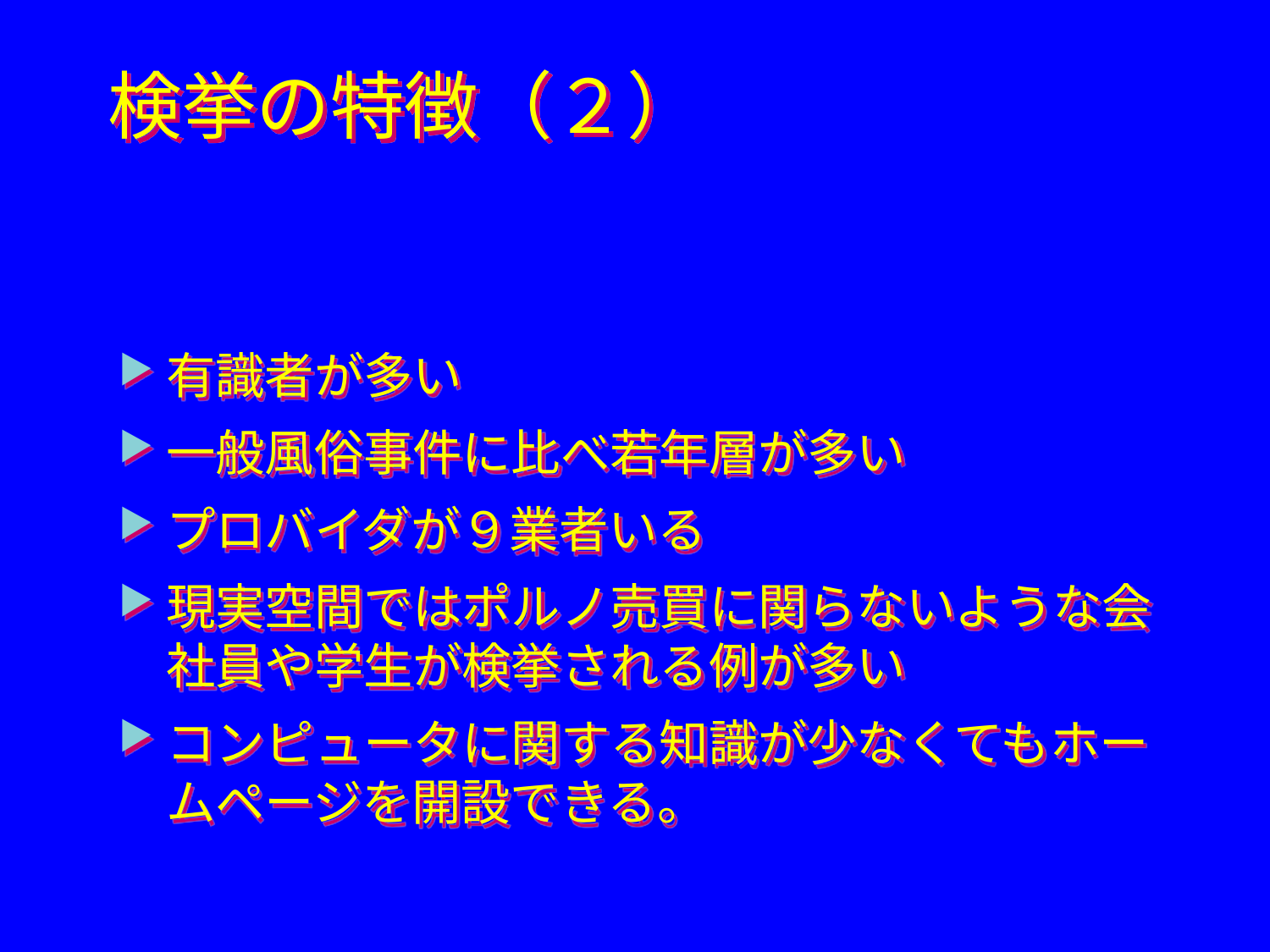

# 検挙の特徴（２）
有識者が多い
一般風俗事件に比べ若年層が多い
プロバイダが９業者いる
現実空間ではポルノ売買に関らないような会社員や学生が検挙される例が多い
コンピュータに関する知識が少なくてもホームページを開設できる。